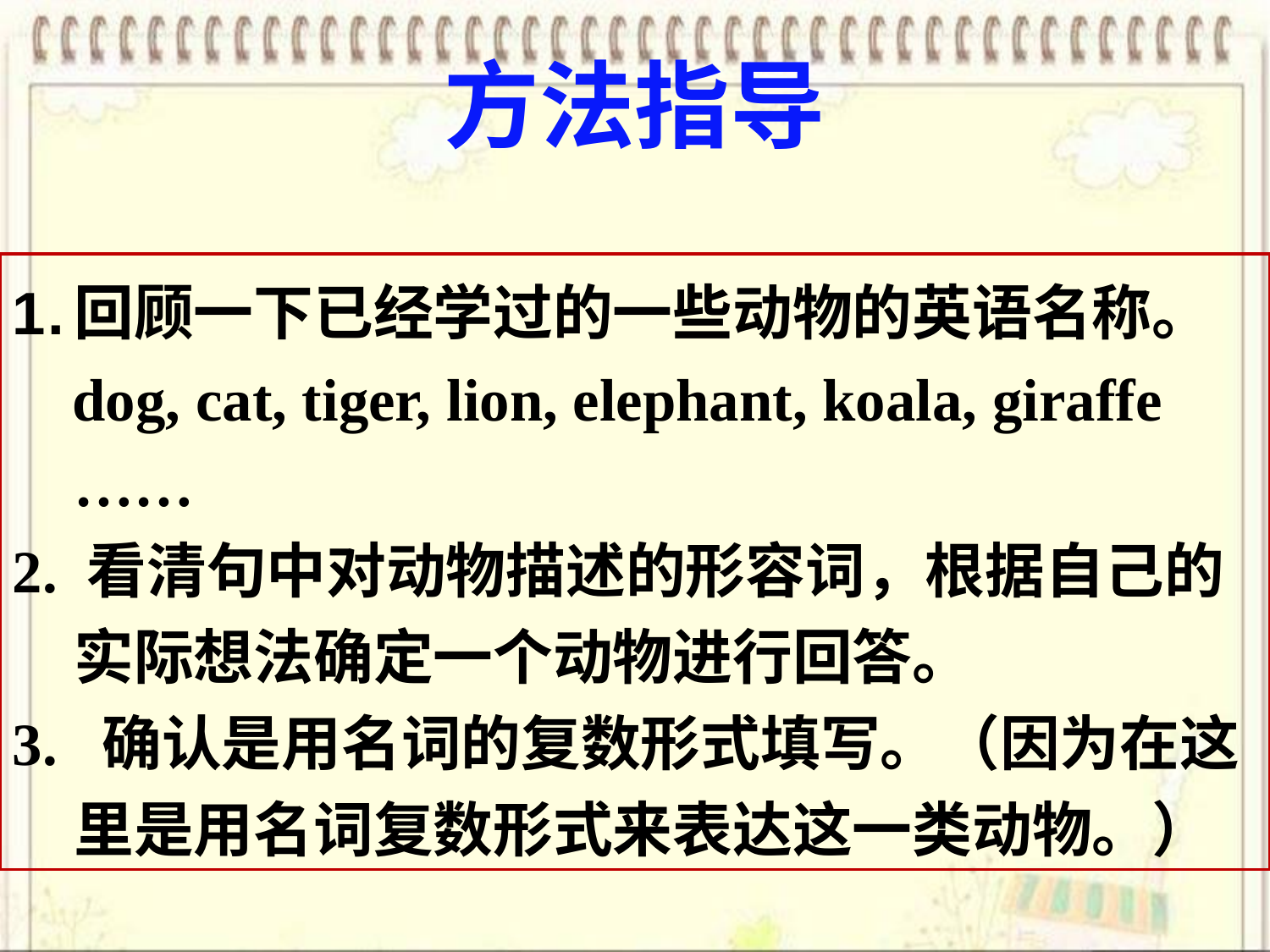

方法指导
回顾一下已经学过的一些动物的英语名称。
    dog, cat, tiger, lion, elephant, koala, giraffe ……
2. 看清句中对动物描述的形容词，根据自己的实际想法确定一个动物进行回答。
3.  确认是用名词的复数形式填写。（因为在这里是用名词复数形式来表达这一类动物。）